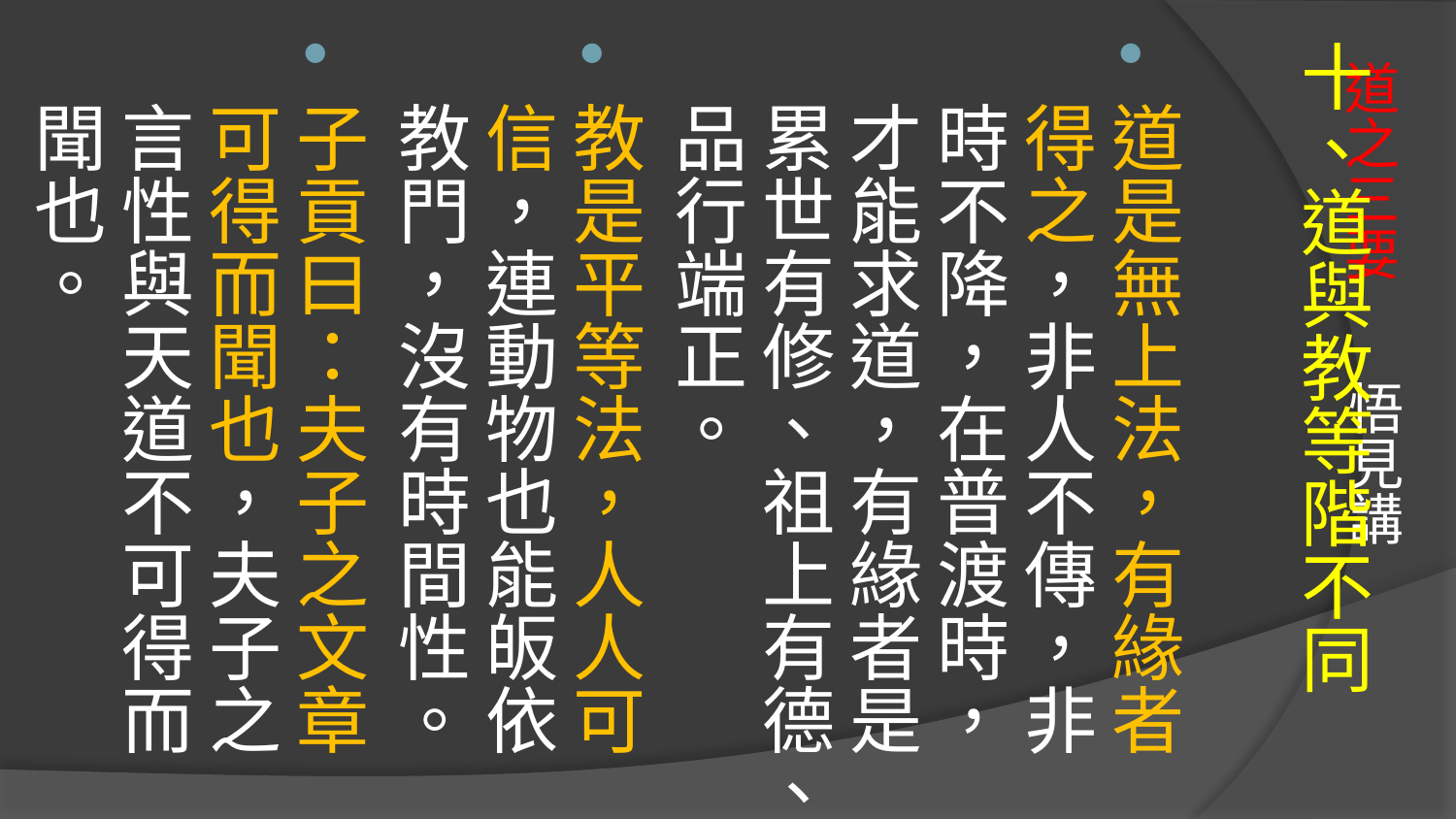

十、道與教等階不同
道是無上法，有緣者得之，非人不傳，非時不降，在普渡時，才能求道，有緣者是累世有修、祖上有德、品行端正。
教是平等法，人人可信，連動物也能皈依教門，沒有時間性。
子貢曰：夫子之文章可得而聞也，夫子之言性與天道不可得而聞也。
# 道之三要        悟見講